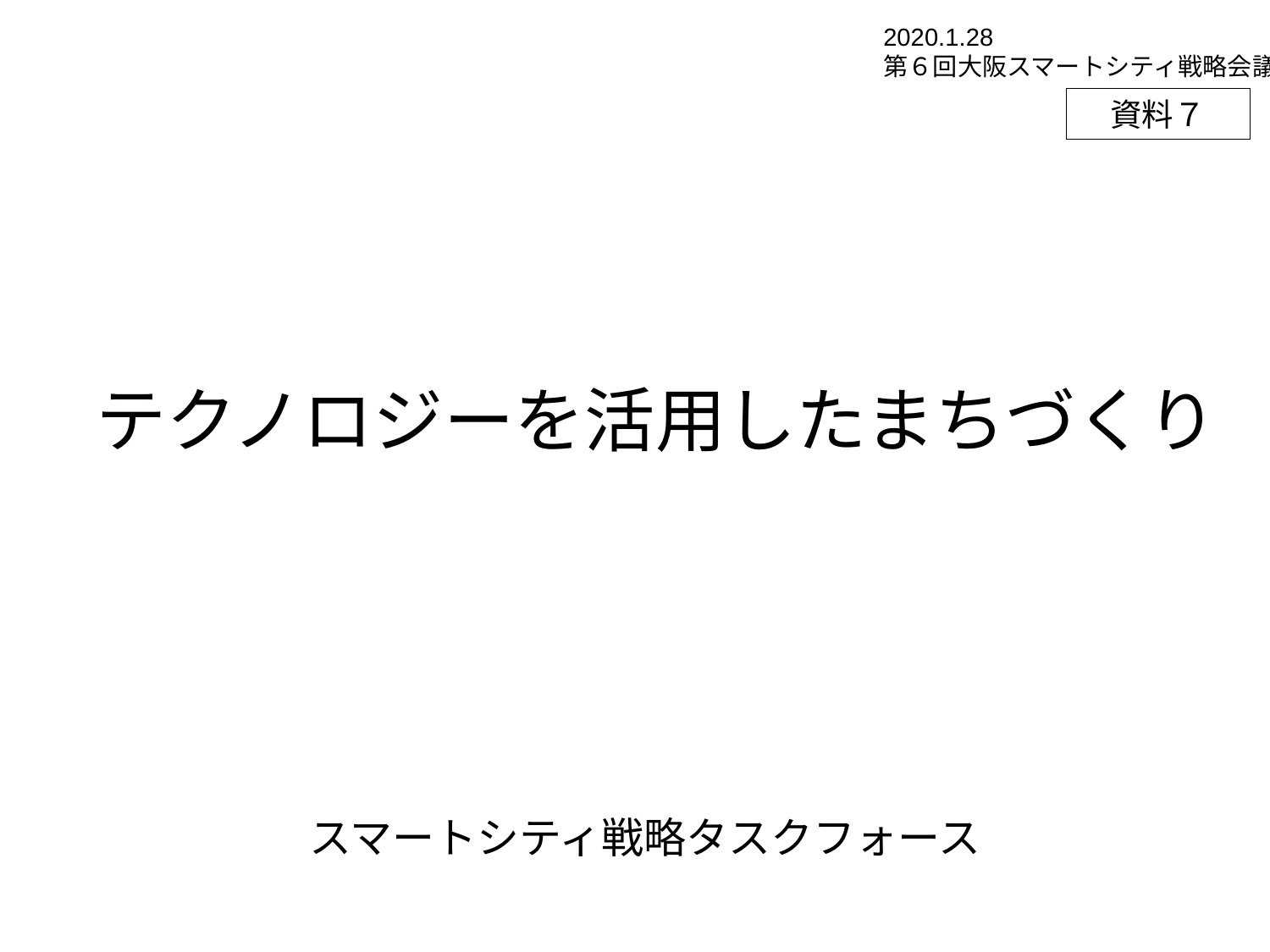

2020.1.28
第６回大阪スマートシティ戦略会議
　資料７
テクノロジーを活用したまちづくり
スマートシティ戦略タスクフォース